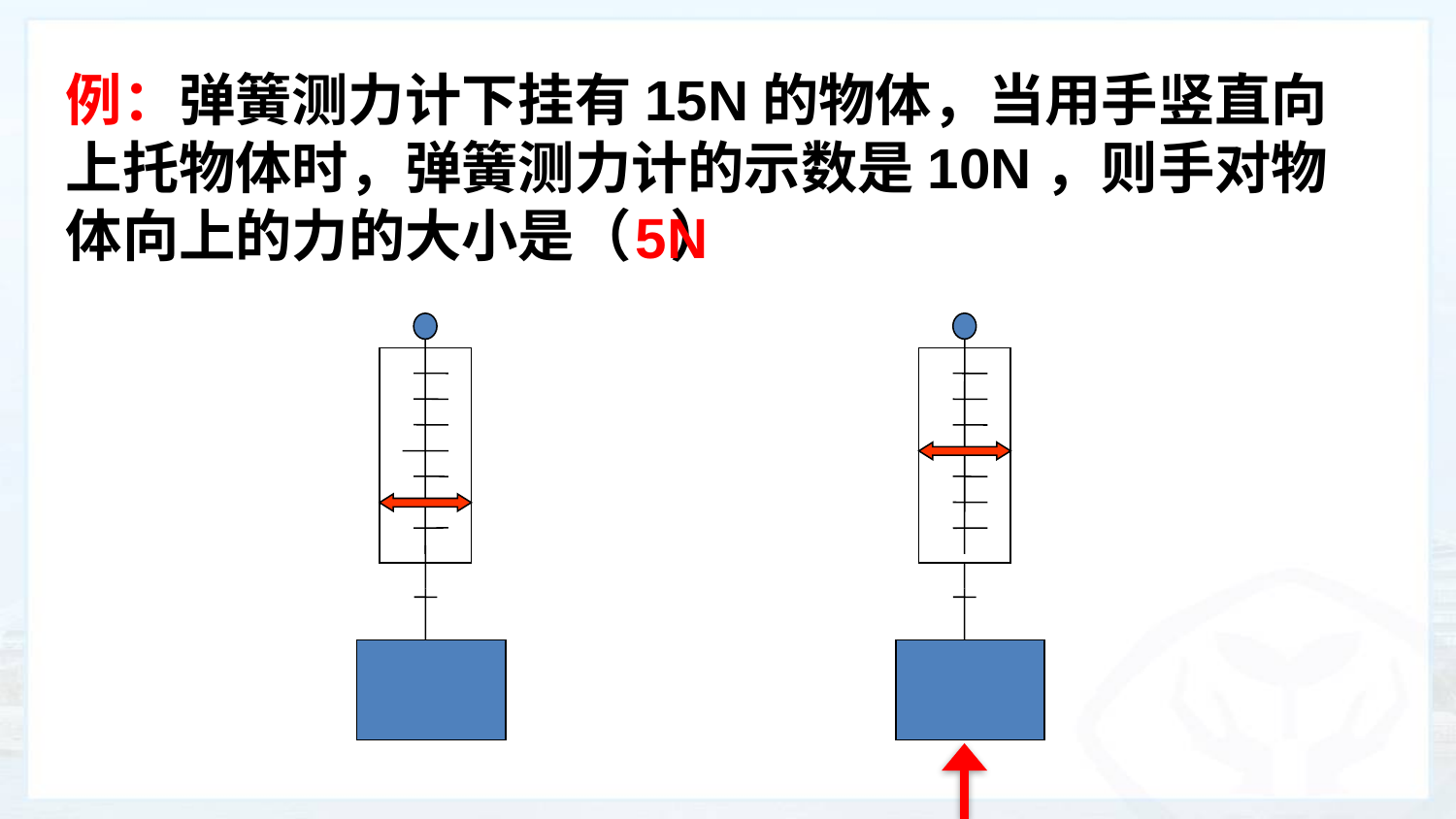

例：弹簧测力计下挂有15N的物体，当用手竖直向上托物体时，弹簧测力计的示数是10N，则手对物体向上的力的大小是（   ）
5N

15N

0

0

10N